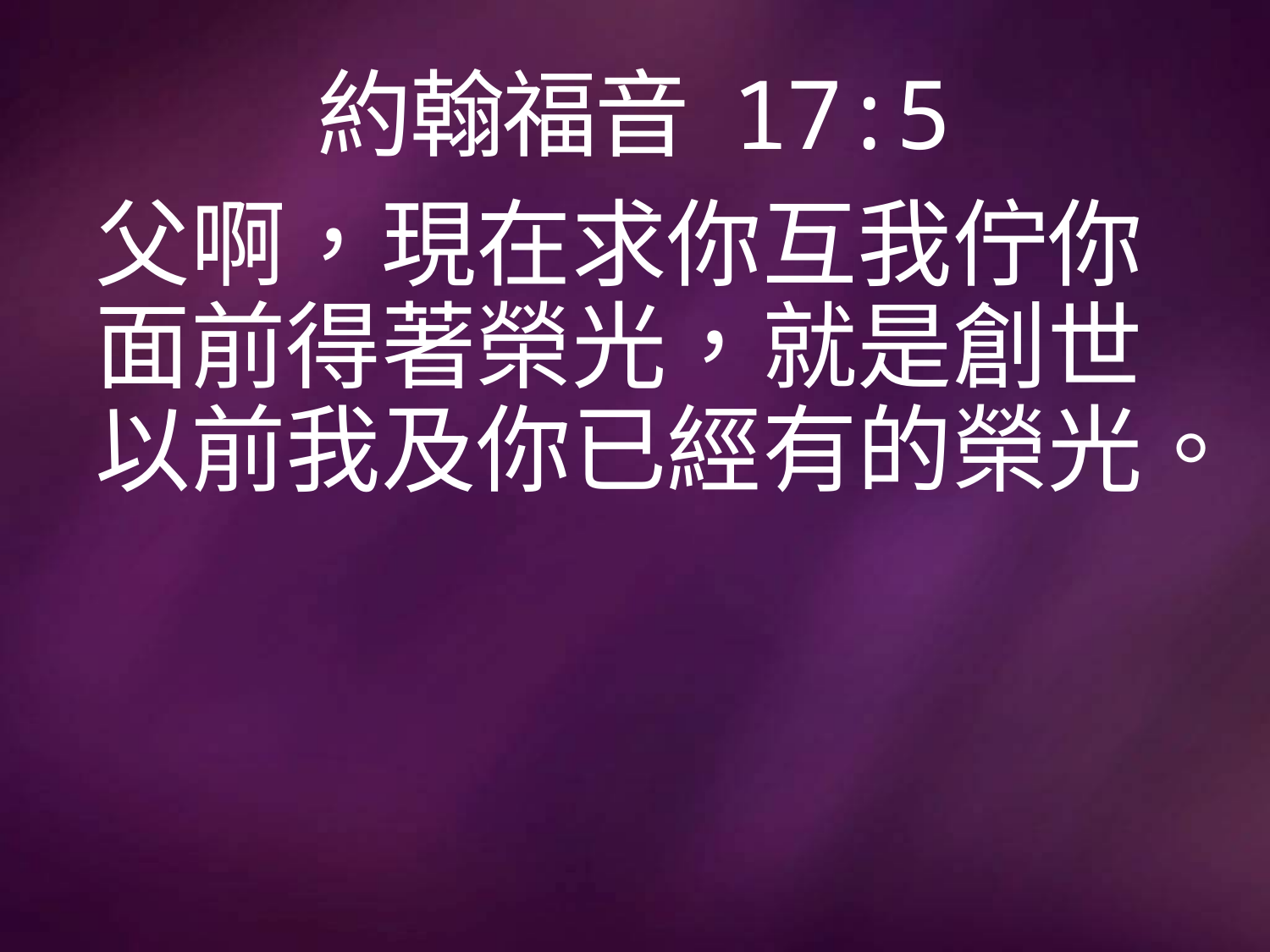

# 約翰福音 17:5
父啊，現在求你互我佇你面前得著榮光，就是創世以前我及你已經有的榮光。